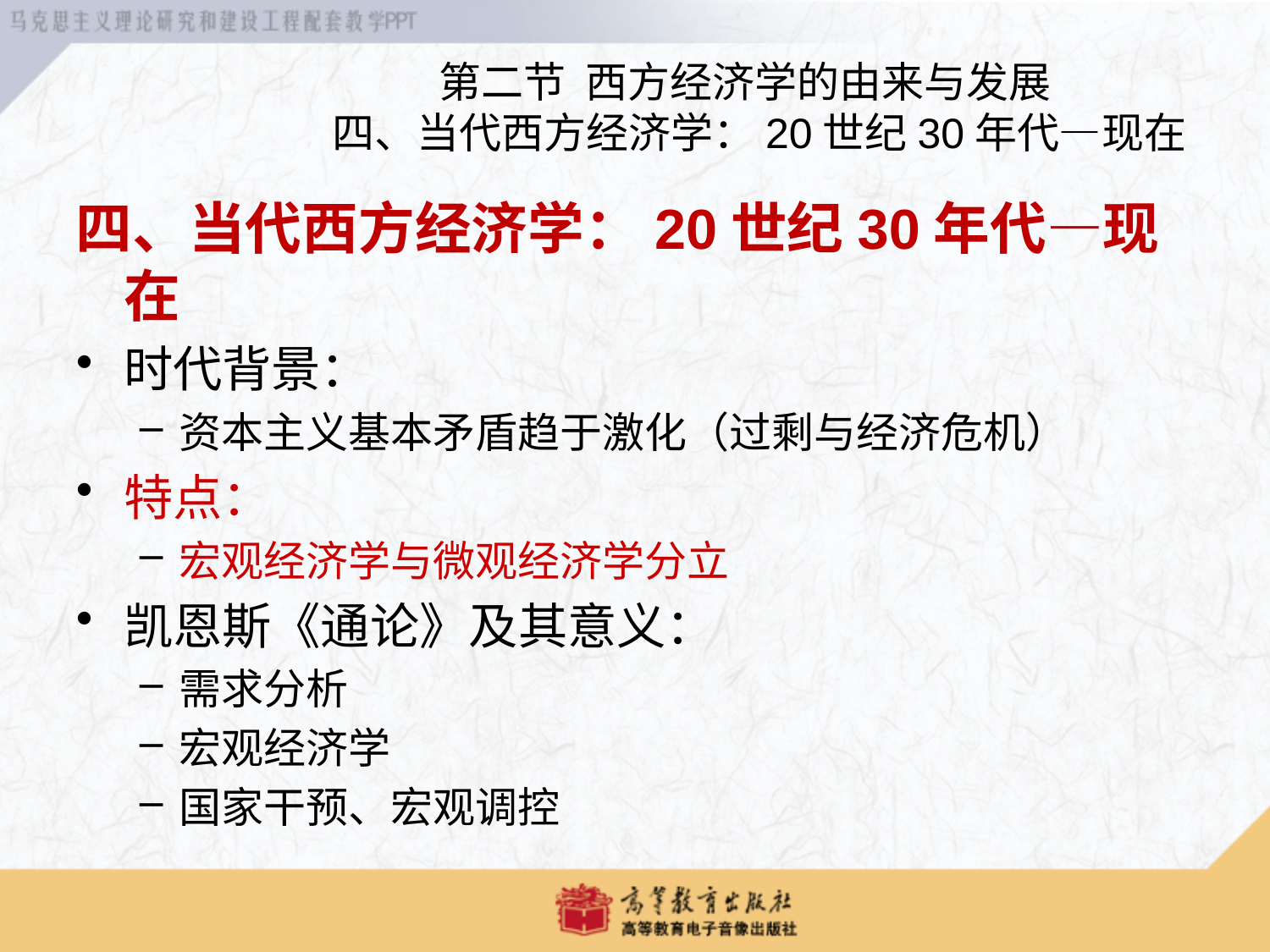

第二节  西方经济学的由来与发展
                         四、当代西方经济学：20世纪30年代—现在
四、当代西方经济学：20世纪30年代—现在
时代背景：
资本主义基本矛盾趋于激化（过剩与经济危机）
特点：
宏观经济学与微观经济学分立
凯恩斯《通论》及其意义：
需求分析
宏观经济学
国家干预、宏观调控